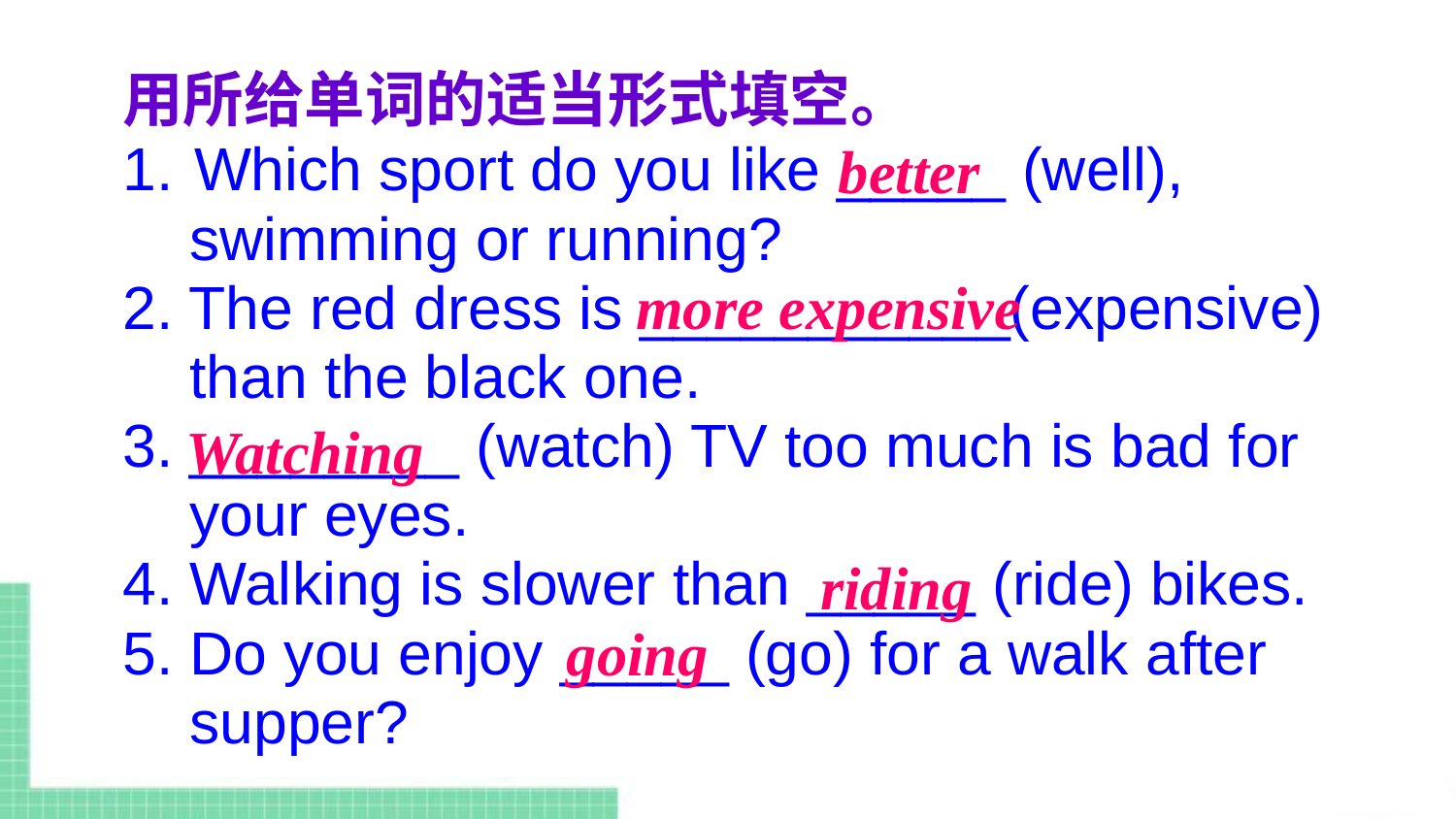

用所给单词的适当形式填空。
 Which sport do you like _____ (well),
    swimming or running?
2. The red dress is ___________(expensive)
    than the black one.
3. ________ (watch) TV too much is bad for
    your eyes.
4. Walking is slower than _____ (ride) bikes.
5. Do you enjoy _____ (go) for a walk after
    supper?
better
 more expensive
Watching
riding
going